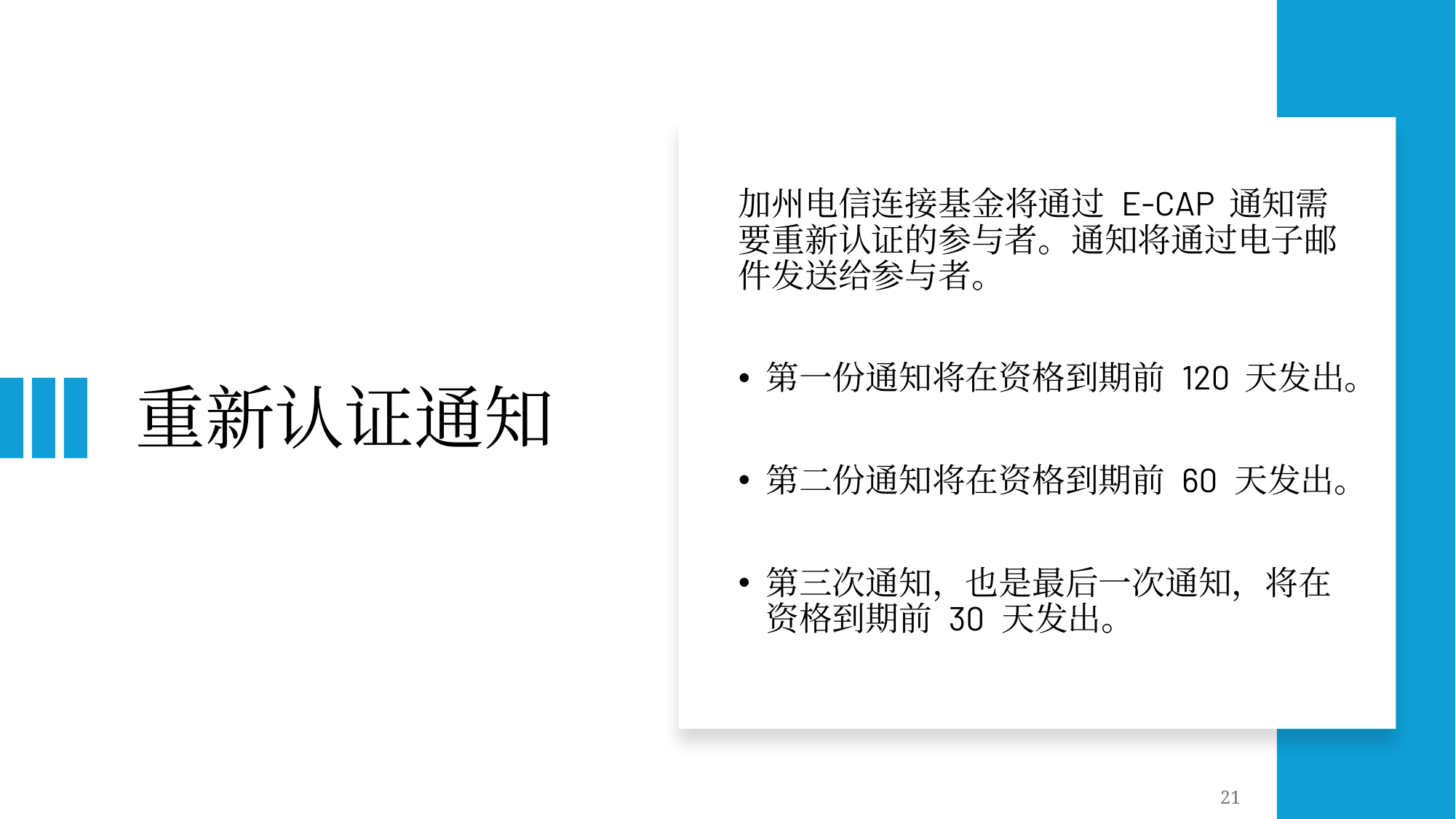

加州电信连接基金将通过 E-CAP 通知需要重新认证的参与者。通知将通过电子邮件发送给参与者。

第一份通知将在资格到期前 120 天发出。

第二份通知将在资格到期前 60 天发出。

第三次通知，也是最后一次通知，将在资格到期前 30 天发出。

# 重新认证通知

21